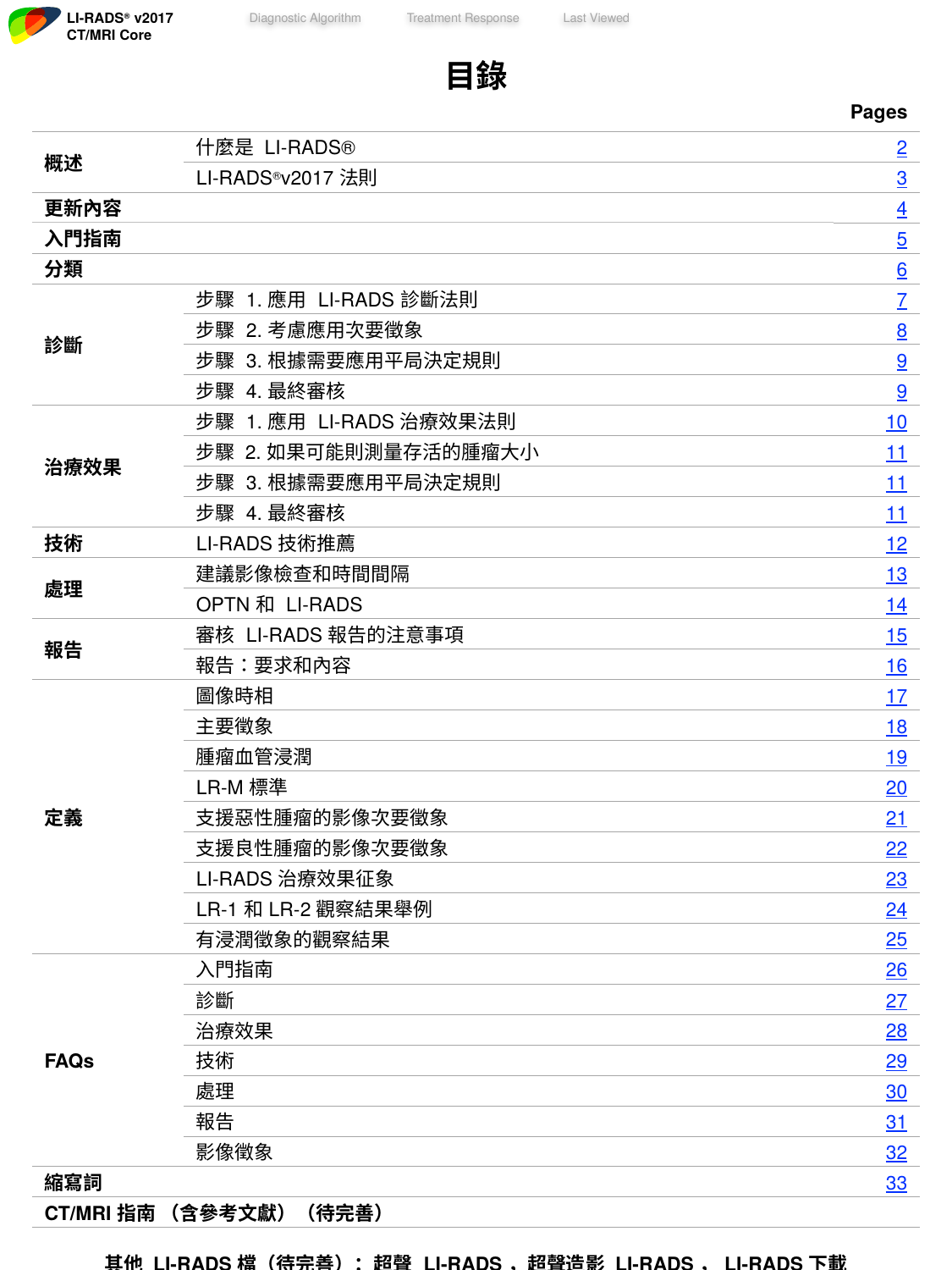

| 目錄 |  |  |
| --- | --- | --- |
| Pages |  |  |
| 概述 | 什麼是 LI-RADS® | 2 |
|  | LI-RADS®v2017法則 | 3 |
| 更新內容 |  | 4 |
| 入門指南 |  | 5 |
| 分類 |  | 6 |
| 診斷 | 步驟 1.應用 LI-RADS 診斷法則 | 7 |
|  | 步驟 2.考慮應用次要徵象 | 8 |
|  | 步驟 3.根據需要應用平局決定規則 | 9 |
|  | 步驟 4.最終審核 | 9 |
| 治療效果 | 步驟 1.應用 LI-RADS治療效果法則 | 10 |
|  | 步驟 2.如果可能則測量存活的腫瘤大小 | 11 |
|  | 步驟 3.根據需要應用平局決定規則 | 11 |
|  | 步驟 4.最終審核 | 11 |
| 技術 | LI-RADS技術推薦 | 12 |
| 處理 | 建議影像檢查和時間間隔 | 13 |
|  | OPTN和 LI-RADS | 14 |
| 報告 | 審核 LI-RADS報告的注意事項 | 15 |
|  | 報告：要求和內容 | 16 |
| 定義 | 圖像時相 | 17 |
|  | 主要徵象 | 18 |
|  | 腫瘤血管浸潤 | 19 |
|  | LR-M標準 | 20 |
|  | 支援惡性腫瘤的影像次要徵象 | 21 |
|  | 支援良性腫瘤的影像次要徵象 | 22 |
|  | LI-RADS治療效果征象 | 23 |
|  | LR-1和LR-2觀察結果舉例 | 24 |
|  | 有浸潤徵象的觀察結果 | 25 |
| FAQs | 入門指南 | 26 |
|  | 診斷 | 27 |
|  | 治療效果 | 28 |
|  | 技術 | 29 |
|  | 處理 | 30 |
|  | 報告 | 31 |
|  | 影像徵象 | 32 |
| 縮寫詞 |  | 33 |
| CT/MRI指南 （含參考文獻）（待完善） |  |  |
|  |  |  |
| 其他 LI-RADS檔（待完善）：超聲 LI-RADS，超聲造影 LI-RADS，LI-RADS下載 |  |  |